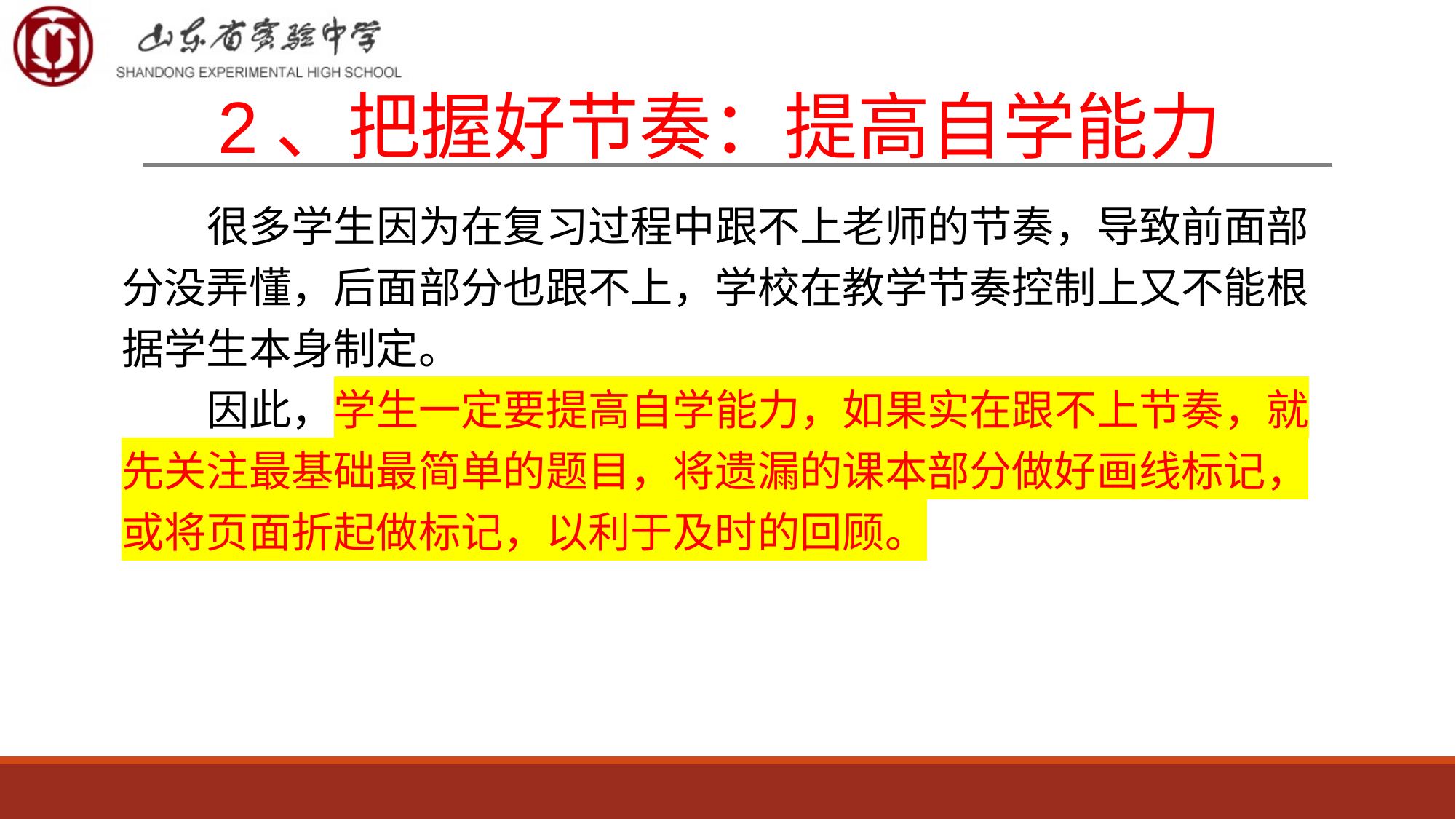

2、把握好节奏：提高自学能力
很多学生因为在复习过程中跟不上老师的节奏，导致前面部分没弄懂，后面部分也跟不上，学校在教学节奏控制上又不能根据学生本身制定。
因此，学生一定要提高自学能力，如果实在跟不上节奏，就先关注最基础最简单的题目，将遗漏的课本部分做好画线标记，或将页面折起做标记，以利于及时的回顾。